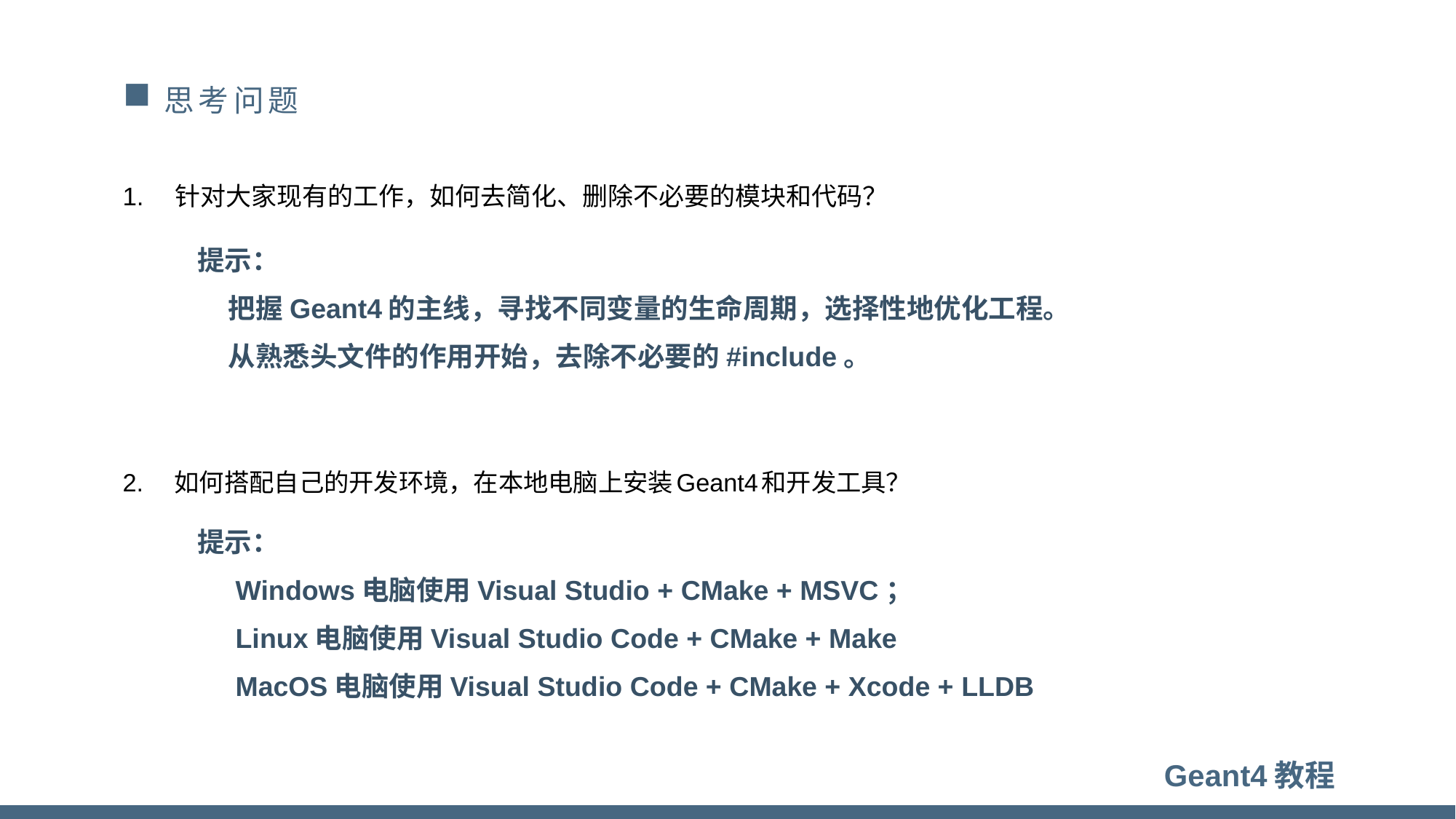

# 思考问题
针对大家现有的工作，如何去简化、删除不必要的模块和代码？
提示：
    把握Geant4的主线，寻找不同变量的生命周期，选择性地优化工程。
    从熟悉头文件的作用开始，去除不必要的#include。
如何搭配自己的开发环境，在本地电脑上安装Geant4和开发工具？
提示：
     Windows电脑使用Visual Studio + CMake + MSVC；
     Linux电脑使用Visual Studio Code + CMake + Make
     MacOS电脑使用Visual Studio Code + CMake + Xcode + LLDB